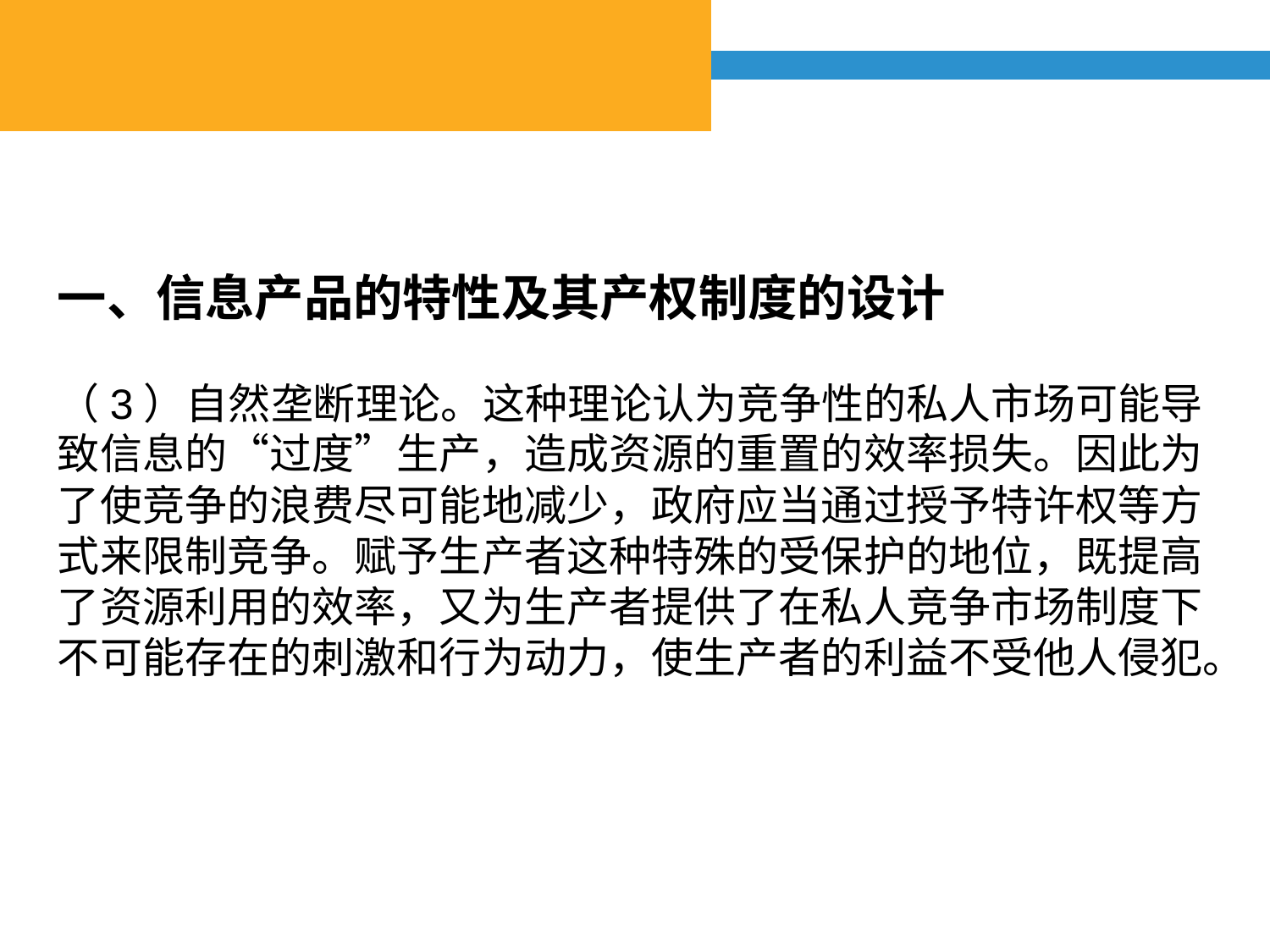

一、信息产品的特性及其产权制度的设计

（3）自然垄断理论。这种理论认为竞争性的私人市场可能导致信息的“过度”生产，造成资源的重置的效率损失。因此为了使竞争的浪费尽可能地减少，政府应当通过授予特许权等方式来限制竞争。赋予生产者这种特殊的受保护的地位，既提高了资源利用的效率，又为生产者提供了在私人竞争市场制度下不可能存在的刺激和行为动力，使生产者的利益不受他人侵犯。